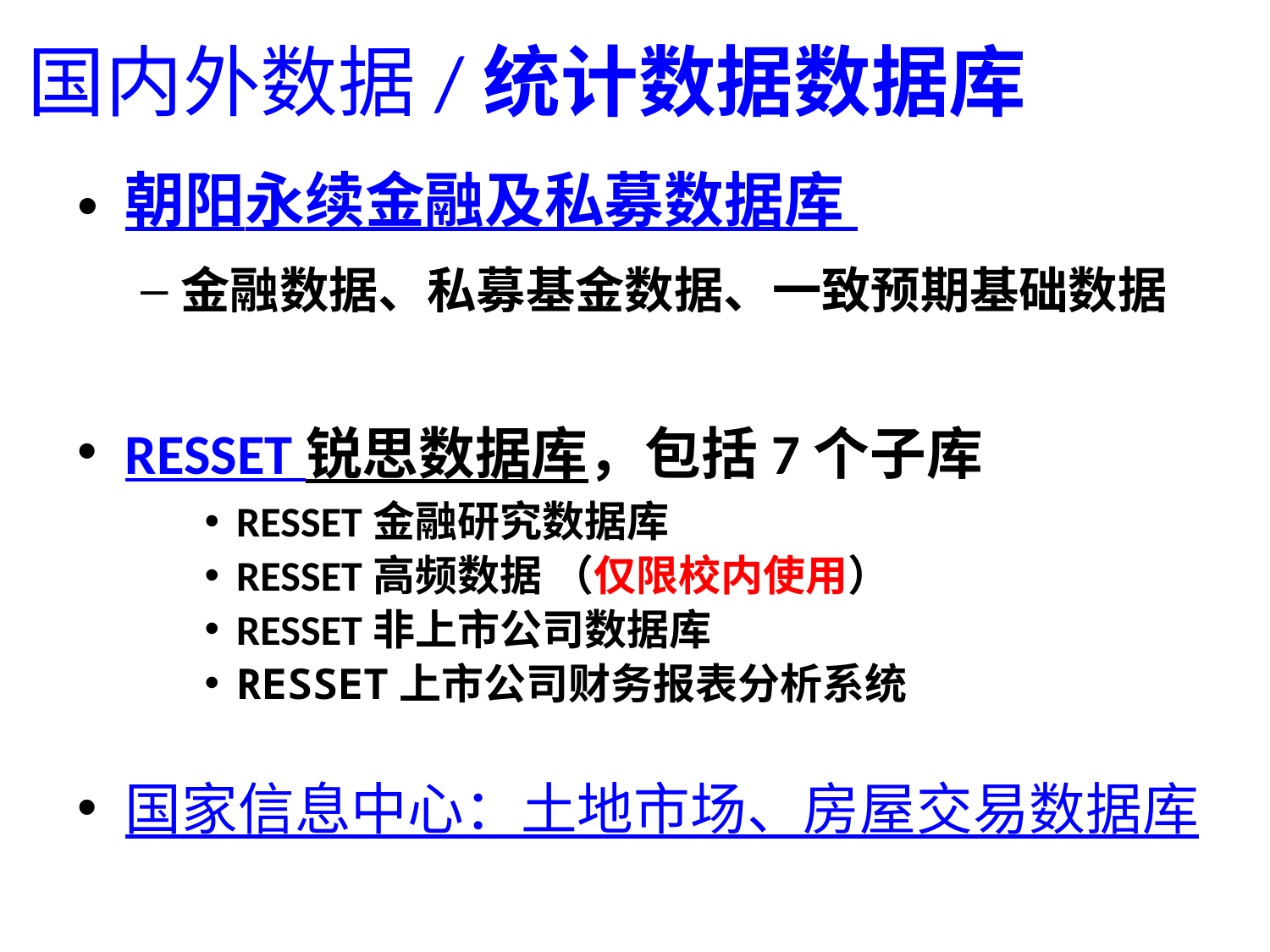

# 国内外数据/统计数据数据库
朝阳永续金融及私募数据库
金融数据、私募基金数据、一致预期基础数据

RESSET 锐思数据库，包括7个子库
RESSET金融研究数据库
RESSET高频数据 （仅限校内使用）
RESSET非上市公司数据库
RESSET上市公司财务报表分析系统

国家信息中心：土地市场、房屋交易数据库